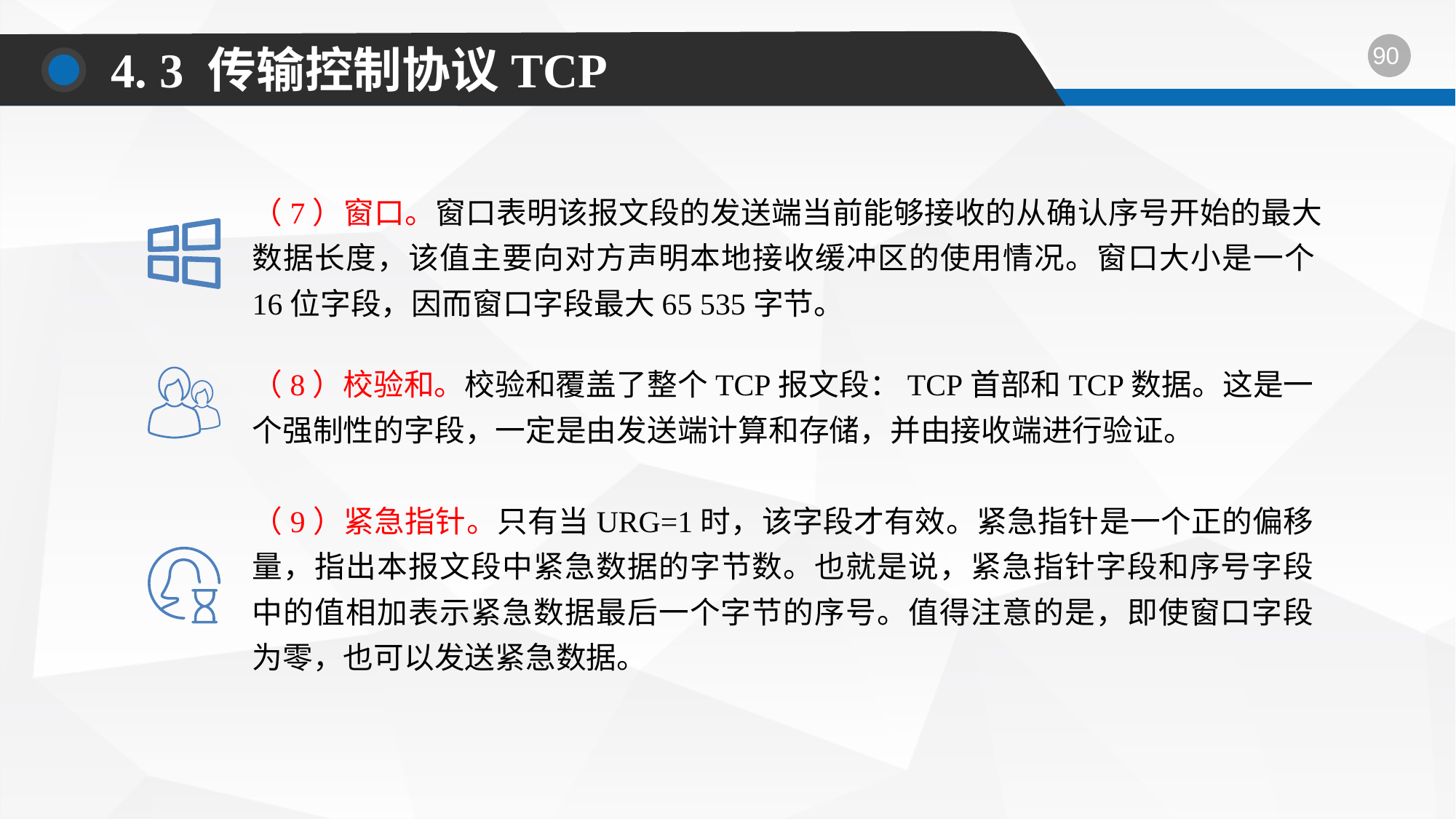

4. 3 传输控制协议TCP
（7）窗口。窗口表明该报文段的发送端当前能够接收的从确认序号开始的最大数据长度，该值主要向对方声明本地接收缓冲区的使用情况。窗口大小是一个16位字段，因而窗口字段最大65 535字节。

（8）校验和。校验和覆盖了整个TCP报文段：TCP首部和TCP数据。这是一个强制性的字段，一定是由发送端计算和存储，并由接收端进行验证。

（9）紧急指针。只有当URG=1时，该字段才有效。紧急指针是一个正的偏移量，指出本报文段中紧急数据的字节数。也就是说，紧急指针字段和序号字段中的值相加表示紧急数据最后一个字节的序号。值得注意的是，即使窗口字段为零，也可以发送紧急数据。